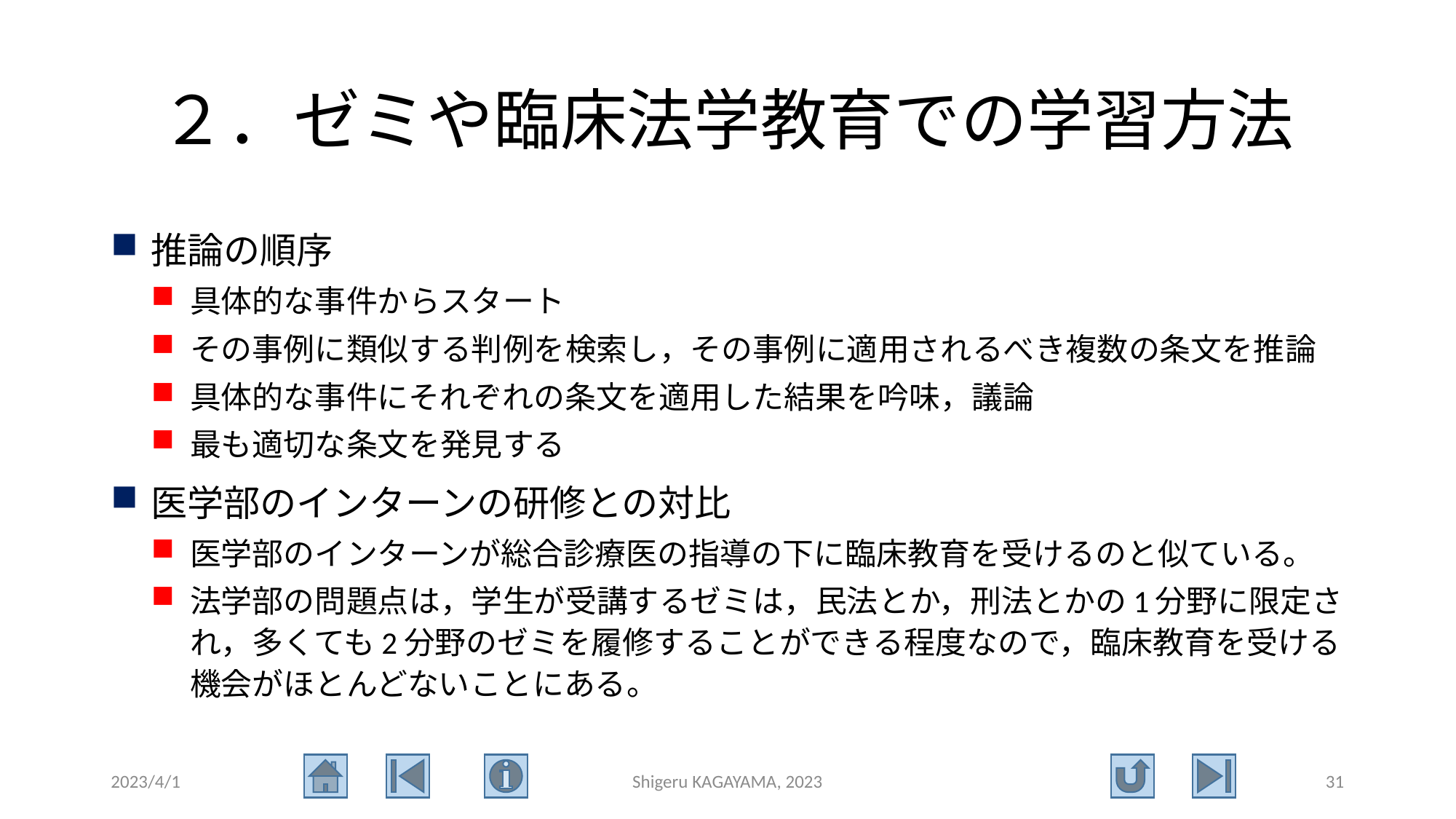

# ２．ゼミや臨床法学教育での学習方法
推論の順序
具体的な事件からスタート
その事例に類似する判例を検索し，その事例に適用されるべき複数の条文を推論
具体的な事件にそれぞれの条文を適用した結果を吟味，議論
最も適切な条文を発見する
医学部のインターンの研修との対比
医学部のインターンが総合診療医の指導の下に臨床教育を受けるのと似ている。
法学部の問題点は，学生が受講するゼミは，民法とか，刑法とかの1分野に限定され，多くても2分野のゼミを履修することができる程度なので，臨床教育を受ける機会がほとんどないことにある。
2023/4/1
Shigeru KAGAYAMA, 2023
31